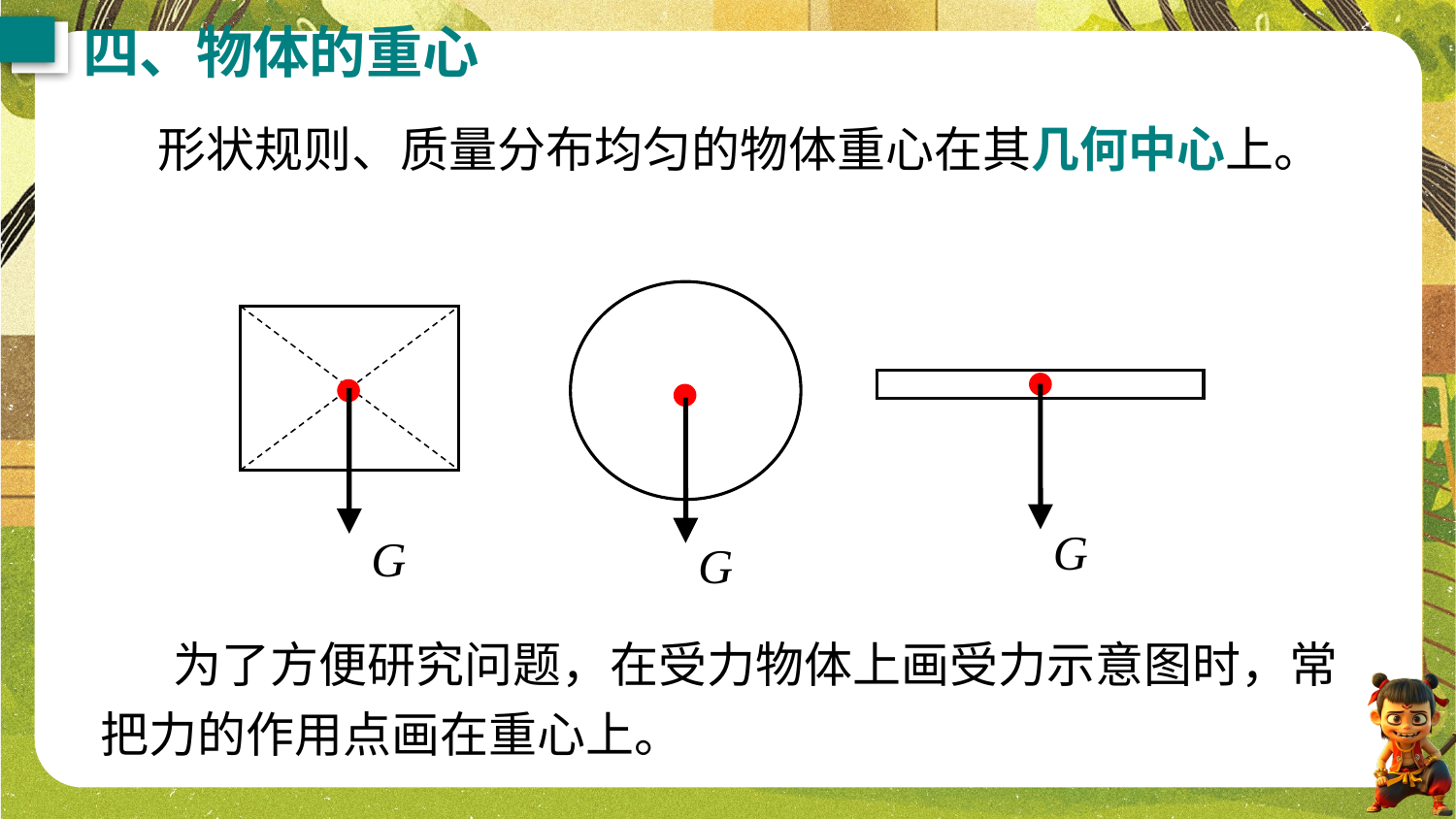

四、物体的重心

形状规则、质量分布均匀的物体重心在其几何中心上。

G

G

G
为了方便研究问题，在受力物体上画受力示意图时，常把力的作用点画在重心上。